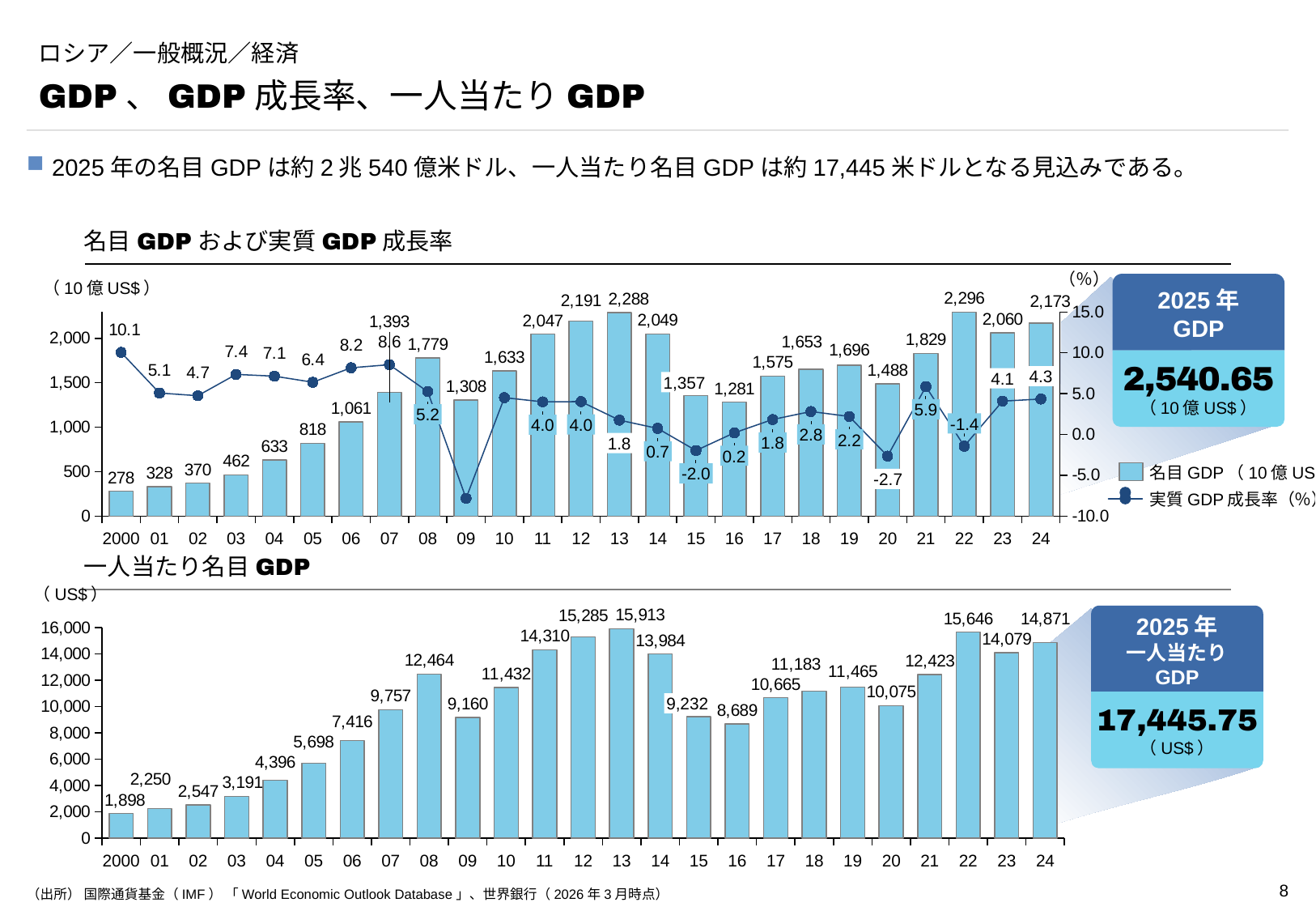

# ロシア／一般概況／経済
GDP、GDP成長率、一人当たりGDP
2025年の名目GDPは約2兆540億米ドル、一人当たり名目GDPは約17,445米ドルとなる見込みである。
名目GDPおよび実質GDP成長率
（％）

### Chart

| Category |  |  |
|---|---|---|
2025年
GDP

（10億US$）
2,540.65
（10億US$）
4.3
4.1
1,357
5.9
5.2
-1.4
4.0
4.0
2.8
2.2
1.8
1.8
0.7
0.2
名目GDP（10億US$）

-2.0
-2.7

実質GDP成長率（％）

04
07
2000
01
02
03
05
08
09
10
11
12
13
14
15
16
17
18
19
20
21
22
23
24
06
一人当たり名目GDP
（US$）

### Chart

| Category |  |
|---|---|
2025年
一人当たり
GDP

17,445.75
（US$）
9,232
2000
01
02
03
04
05
06
07
08
09
10
11
12
13
14
15
16
17
18
19
20
21
22
23
24
（出所） 国際通貨基金（IMF） 「World Economic Outlook Database」、世界銀行（2026年3月時点）